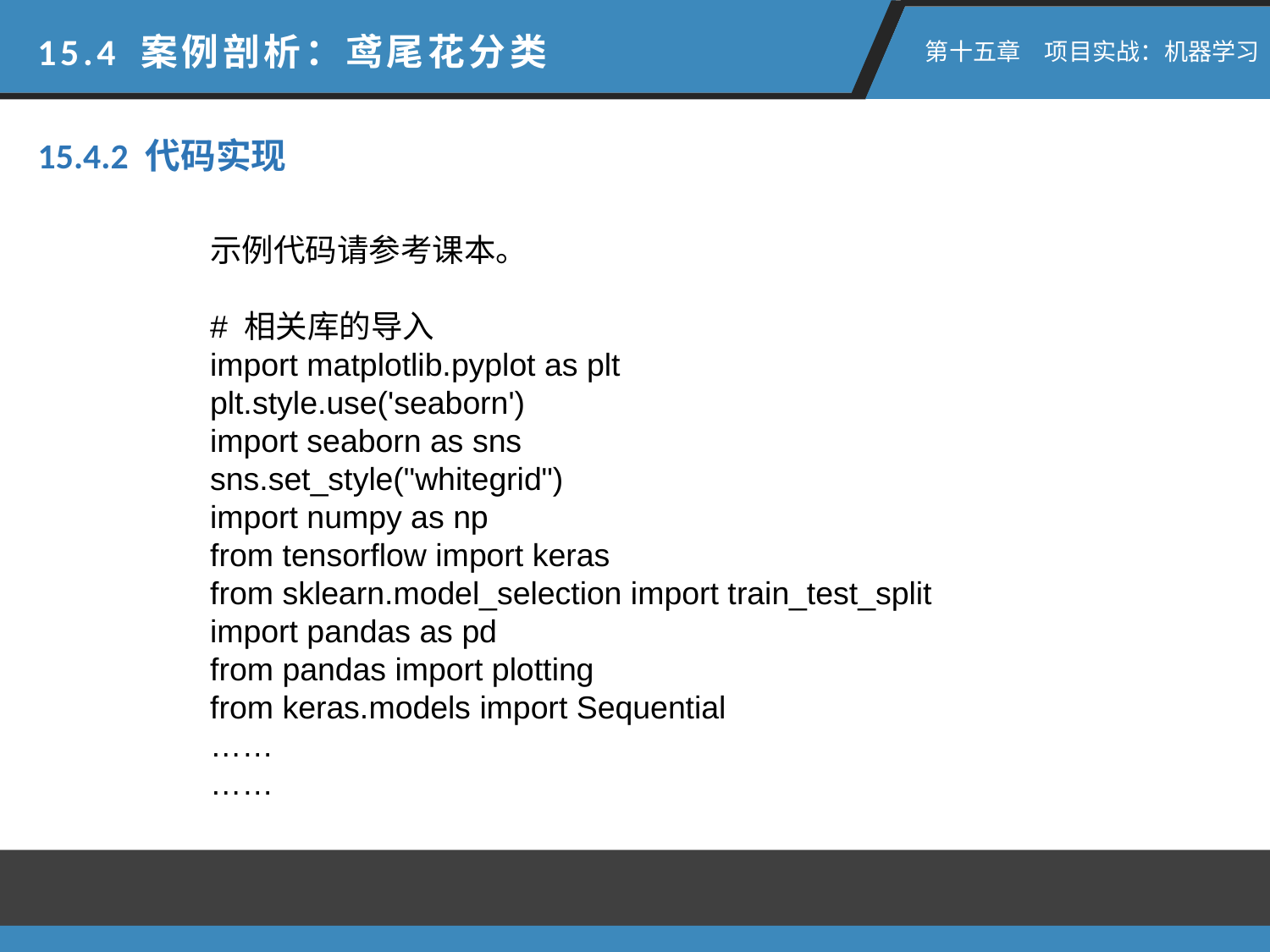

15.4 案例剖析：鸢尾花分类
  第十五章　项目实战：机器学习
15.4.2 代码实现
示例代码请参考课本。

# 相关库的导入
import matplotlib.pyplot as plt
plt.style.use('seaborn')
import seaborn as sns
sns.set_style("whitegrid")
import numpy as np
from tensorflow import keras
from sklearn.model_selection import train_test_split
import pandas as pd
from pandas import plotting
from keras.models import Sequential
……
……